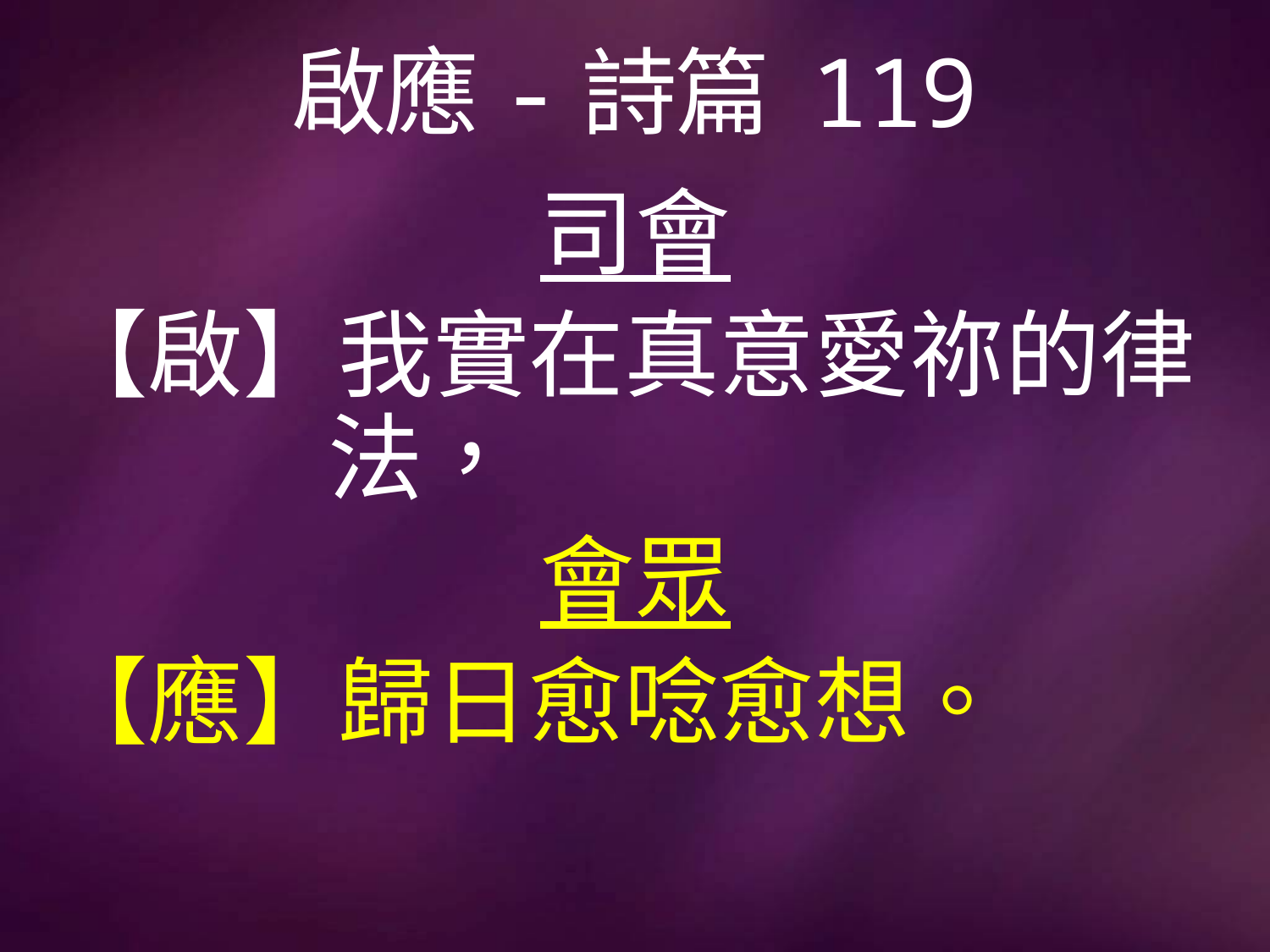

# 啟應-詩篇 119
司會
【啟】我實在真意愛祢的律		 法，
會眾
【應】歸日愈唸愈想。